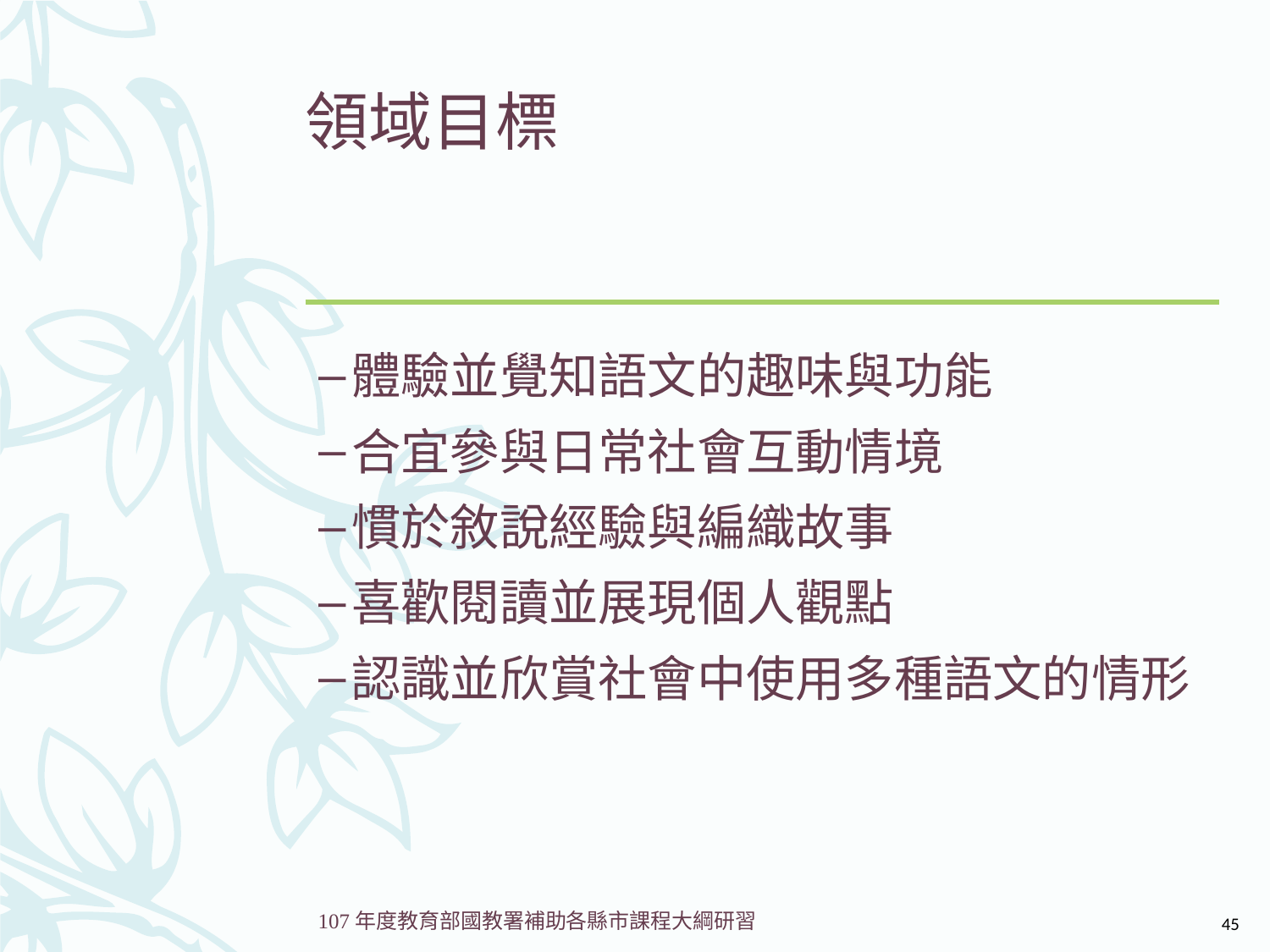

# 領域目標

體驗並覺知語文的趣味與功能
合宜參與日常社會互動情境
慣於敘說經驗與編織故事
喜歡閱讀並展現個人觀點
認識並欣賞社會中使用多種語文的情形
45
107年度教育部國教署補助各縣市課程大綱研習